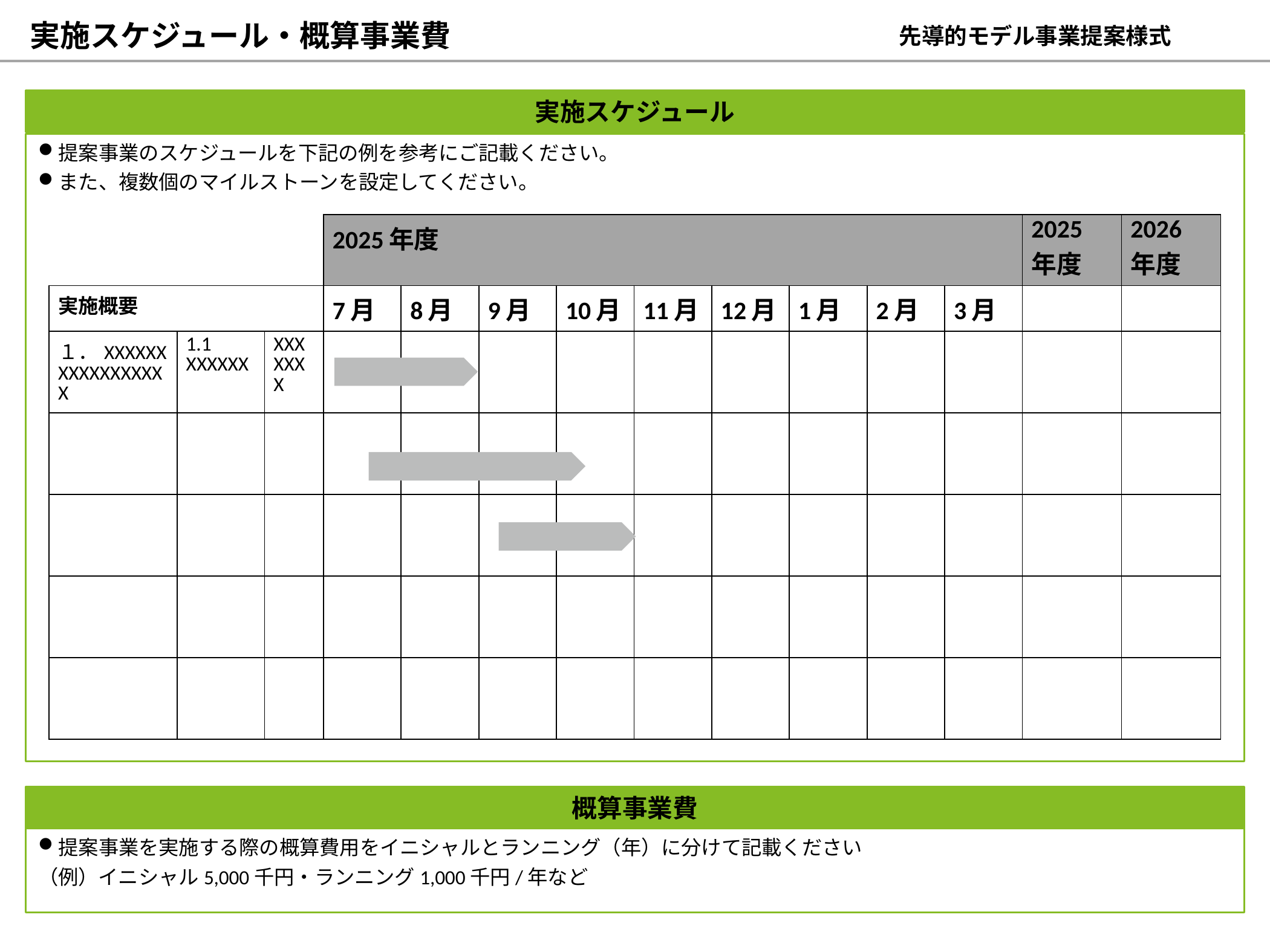

実施スケジュール・概算事業費
先導的モデル事業提案様式

実施スケジュール

提案事業のスケジュールを下記の例を参考にご記載ください。
また、複数個のマイルストーンを設定してください。
|  |  |  | 2025年度 |  |  |  |  |  |  | 2025年 |  | 2025年度 | 2026年度 |
| --- | --- | --- | --- | --- | --- | --- | --- | --- | --- | --- | --- | --- | --- |
| 実施概要 |  |  | 7月 | 8月 | 9月 | 10月 | 11月 | 12月 | 1月 | 2月 | 3月 |  |  |
| １．XXXXXXXXXXXXXXXXX | 1.1 XXXXXX | XXXXXXX |  |  |  |  |  |  |  |  |  |  |  |
|  |  |  |  |  |  |  |  |  |  |  |  |  |  |
|  |  |  |  |  |  |  |  |  |  |  |  |  |  |
|  |  |  |  |  |  |  |  |  |  |  |  |  |  |
|  |  |  |  |  |  |  |  |  |  |  |  |  |  |

概算事業費
提案事業を実施する際の概算費用をイニシャルとランニング（年）に分けて記載ください
（例）イニシャル5,000千円・ランニング1,000千円/年など